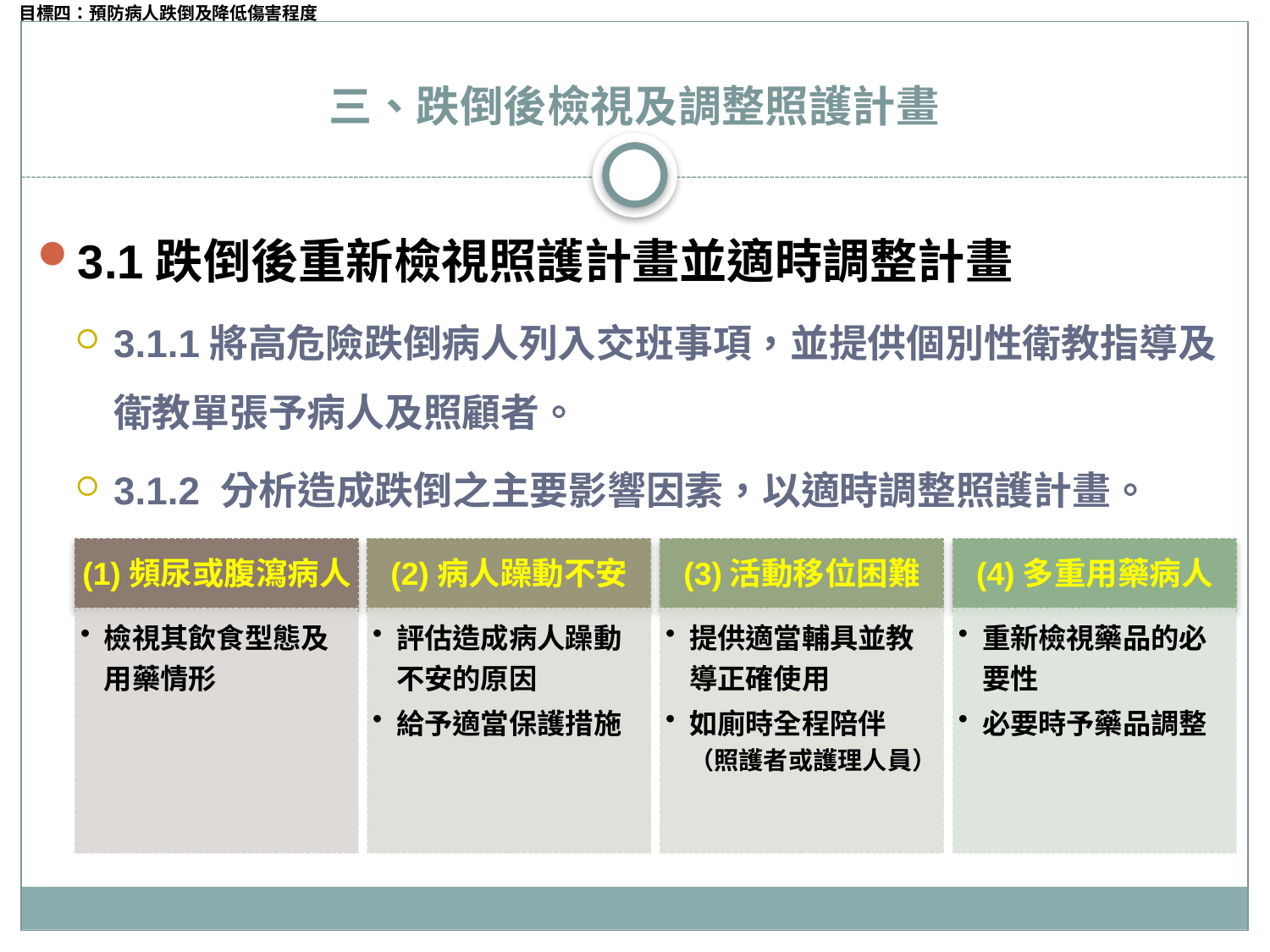

# 三、跌倒後檢視及調整照護計畫
3.1跌倒後重新檢視照護計畫並適時調整計畫
3.1.1將高危險跌倒病人列入交班事項，並提供個別性衛教指導及衛教單張予病人及照顧者。
3.1.2 分析造成跌倒之主要影響因素，以適時調整照護計畫。
(1)頻尿或腹瀉病人
檢視其飲食型態及用藥情形
(2)病人躁動不安
評估造成病人躁動不安的原因
給予適當保護措施
(3)活動移位困難
提供適當輔具並教導正確使用
如廁時全程陪伴
（照護者或護理人員）
(4)多重用藥病人
重新檢視藥品的必要性
必要時予藥品調整